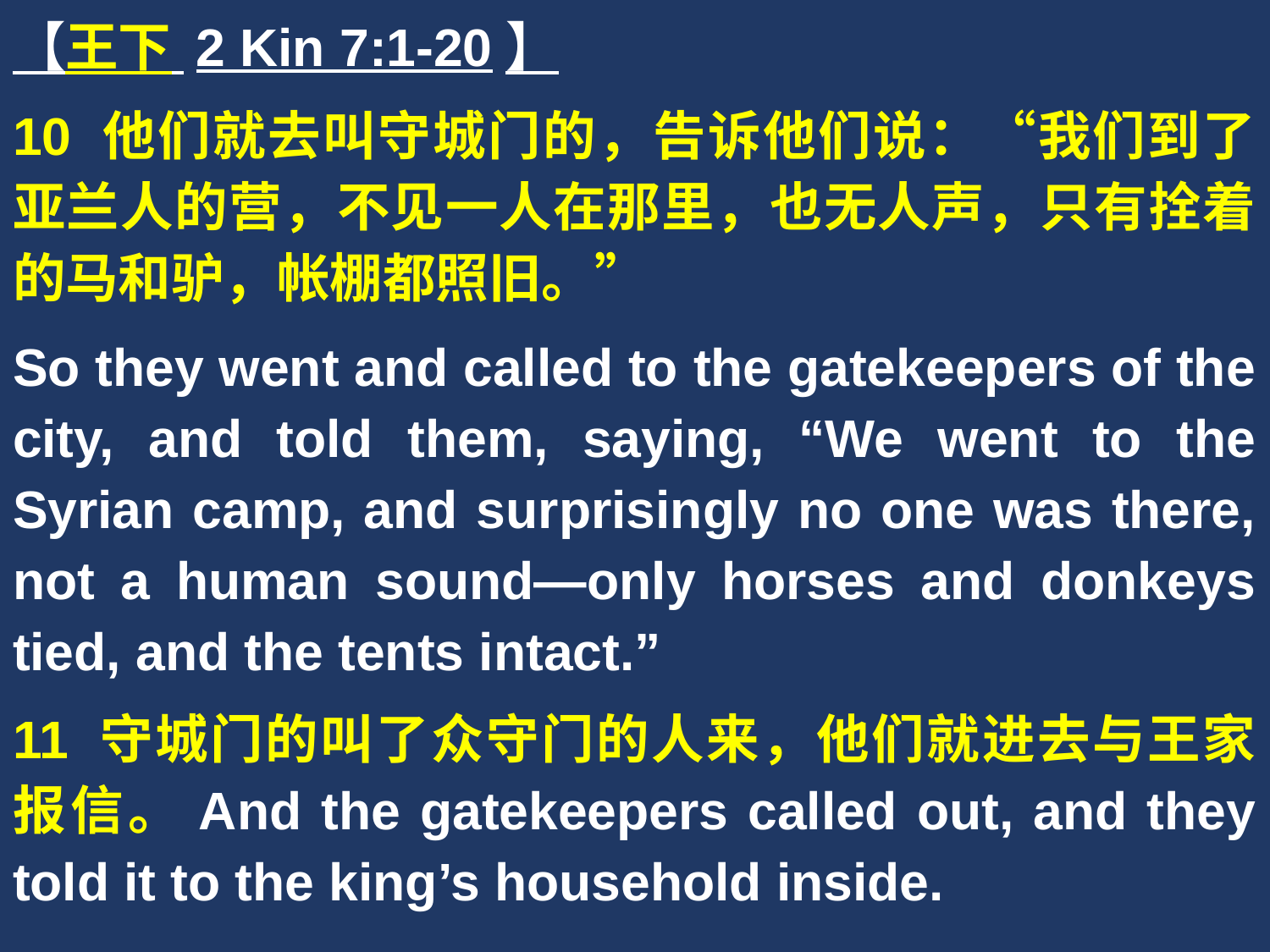

【王下 2 Kin 7:1-20】
10 他们就去叫守城门的，告诉他们说：“我们到了亚兰人的营，不见一人在那里，也无人声，只有拴着的马和驴，帐棚都照旧。”
So they went and called to the gatekeepers of the city, and told them, saying, “We went to the Syrian camp, and surprisingly no one was there, not a human sound—only horses and donkeys tied, and the tents intact.”
11 守城门的叫了众守门的人来，他们就进去与王家报信。And the gatekeepers called out, and they told it to the king’s household inside.